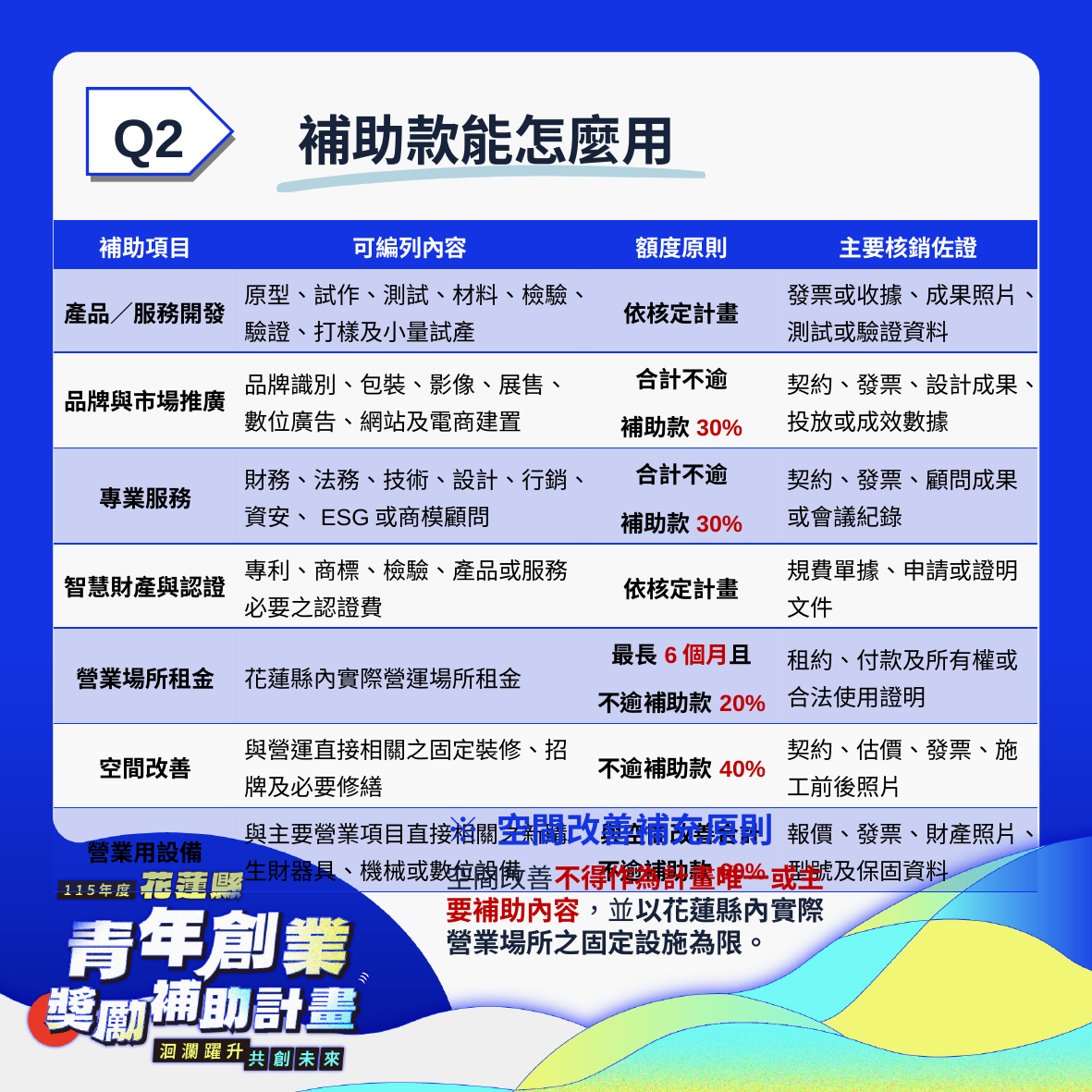

補助款能怎麼用
Q2

| 補助項目 | 可編列內容 | 額度原則 | 主要核銷佐證 |
| --- | --- | --- | --- |
| 產品／服務開發 | 原型、試作、測試、材料、檢驗、驗證、打樣及小量試產 | 依核定計畫 | 發票或收據、成果照片、測試或驗證資料 |
| 品牌與市場推廣 | 品牌識別、包裝、影像、展售、數位廣告、網站及電商建置 | 合計不逾 補助款30% | 契約、發票、設計成果、投放或成效數據 |
| 專業服務 | 財務、法務、技術、設計、行銷、資安、ESG或商模顧問 | 合計不逾 補助款30% | 契約、發票、顧問成果或會議紀錄 |
| 智慧財產與認證 | 專利、商標、檢驗、產品或服務必要之認證費 | 依核定計畫 | 規費單據、申請或證明文件 |
| 營業場所租金 | 花蓮縣內實際營運場所租金 | 最長6個月且 不逾補助款20% | 租約、付款及所有權或合法使用證明 |
| 空間改善 | 與營運直接相關之固定裝修、招牌及必要修繕 | 不逾補助款40% | 契約、估價、發票、施工前後照片 |
| 營業用設備 | 與主要營業項目直接相關之新購生財器具、機械或數位設備 | 與空間改善合計 不逾補助款60% | 報價、發票、財產照片、型號及保固資料 |
※ 空間改善補充原則
空間改善不得作為計畫唯一或主要補助內容，並以花蓮縣內實際營業場所之固定設施為限。